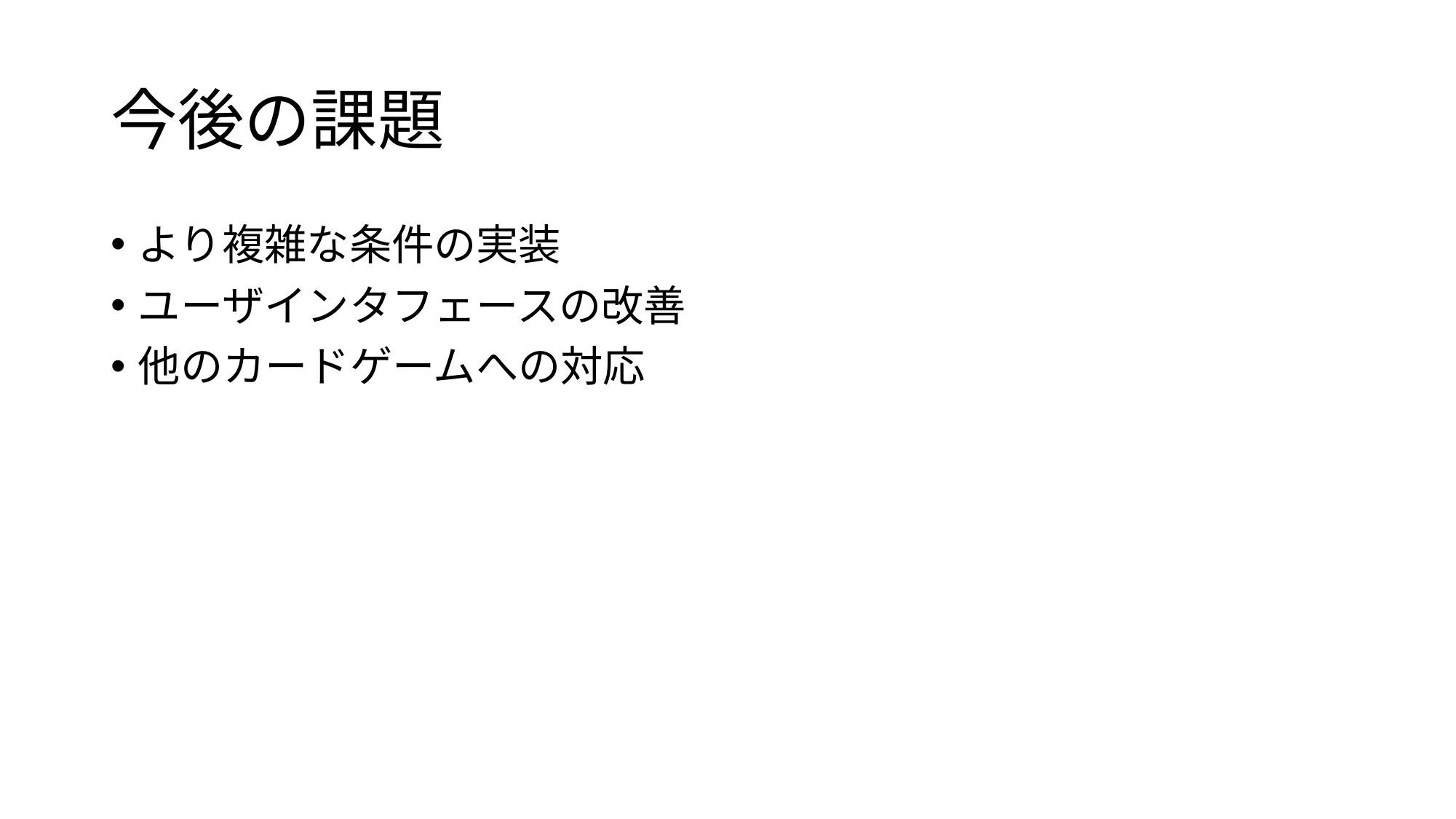

# 今後の課題
より複雑な条件の実装
ユーザインタフェースの改善
他のカードゲームへの対応